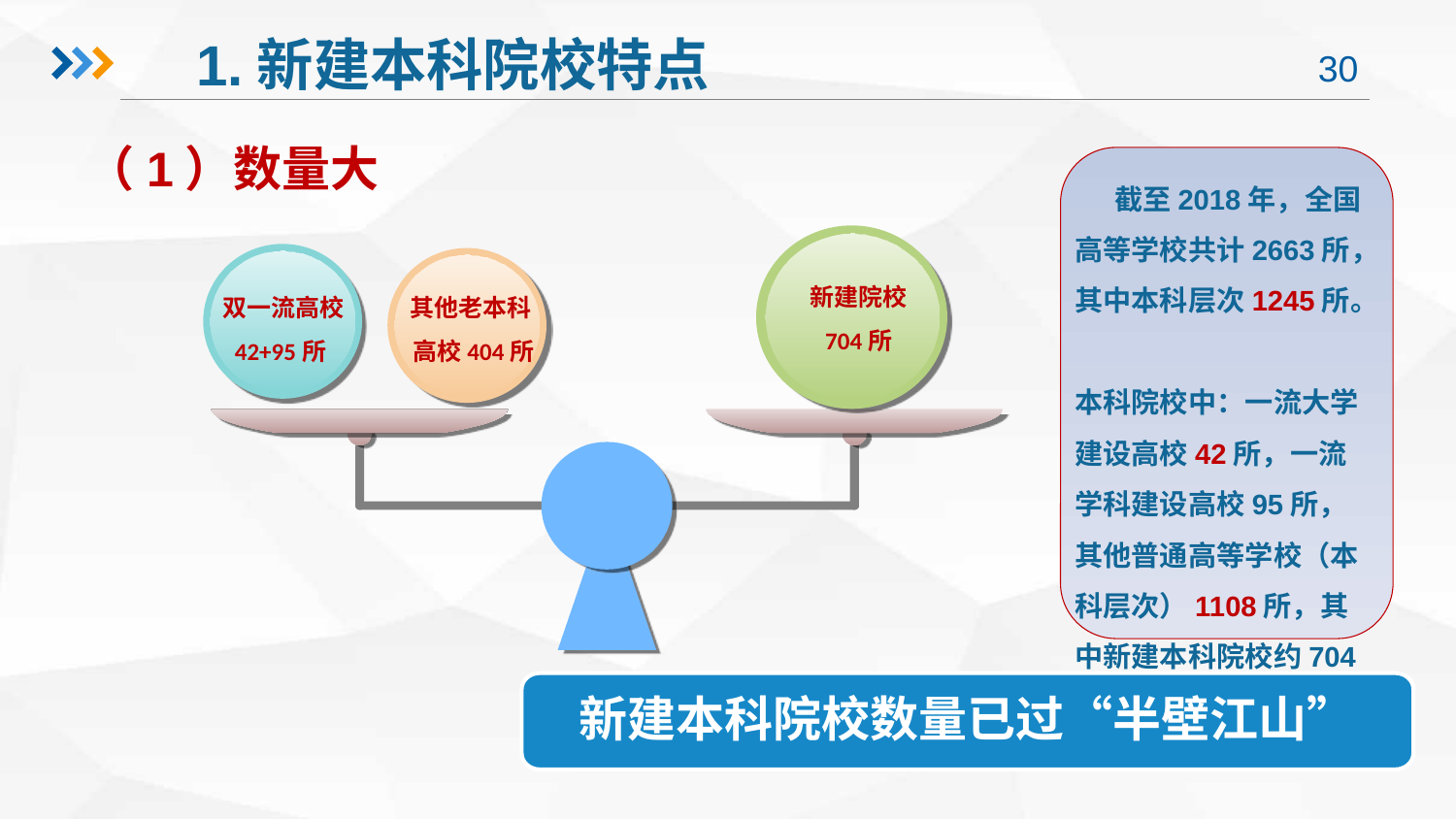

1.新建本科院校特点
（1）数量大

     截至2018年，全国高等学校共计2663所，其中本科层次1245所。
本科院校中：一流大学建设高校42所，一流学科建设高校95所，其他普通高等学校（本科层次）1108所，其中新建本科院校约704所。

新建院校
704所
      双一流高校
      42+95所
  其他老本科
   高校404所

新建本科院校数量已过“半壁江山”